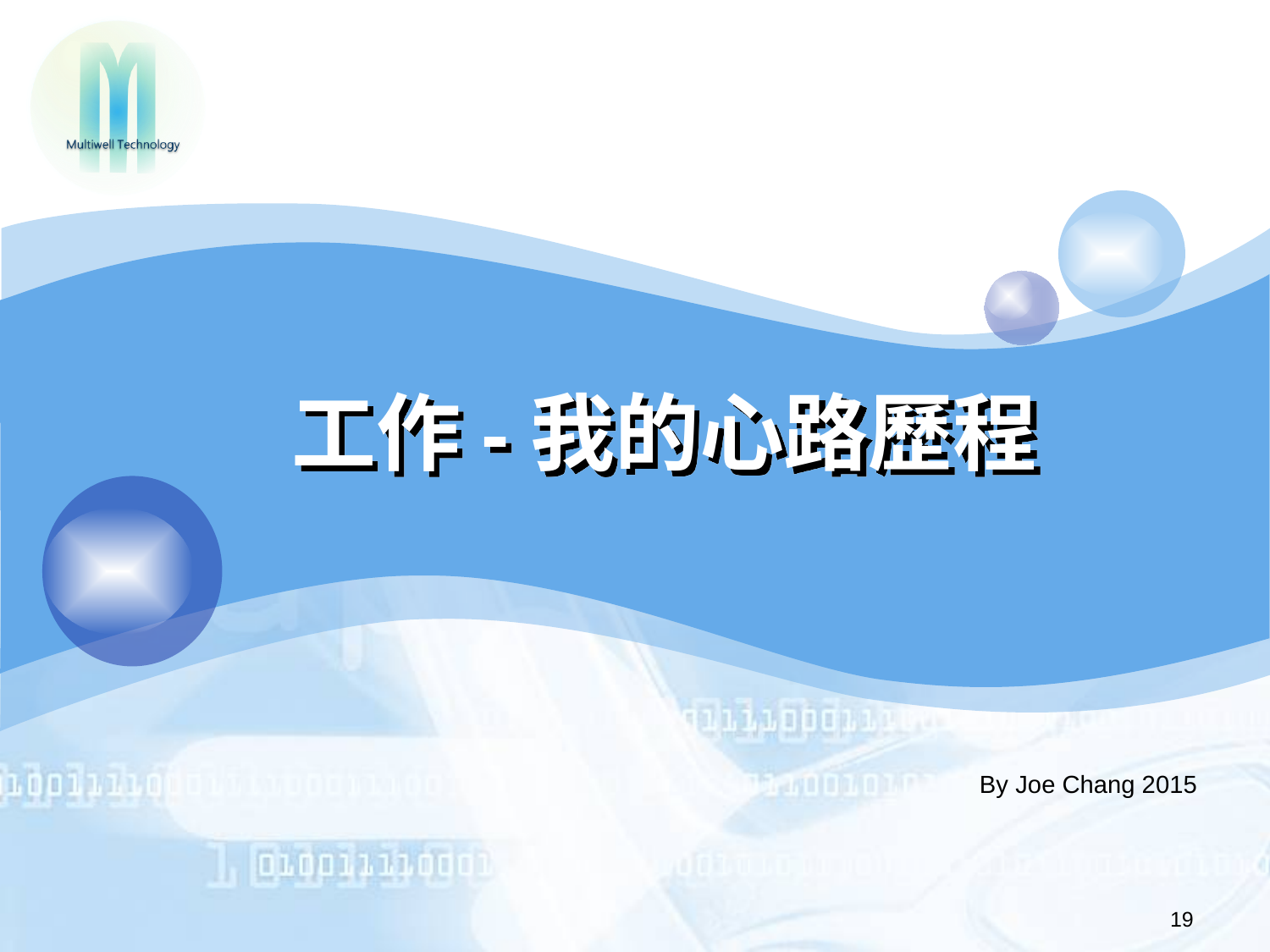

# 工作-我的心路歷程
By Joe Chang 2015
19